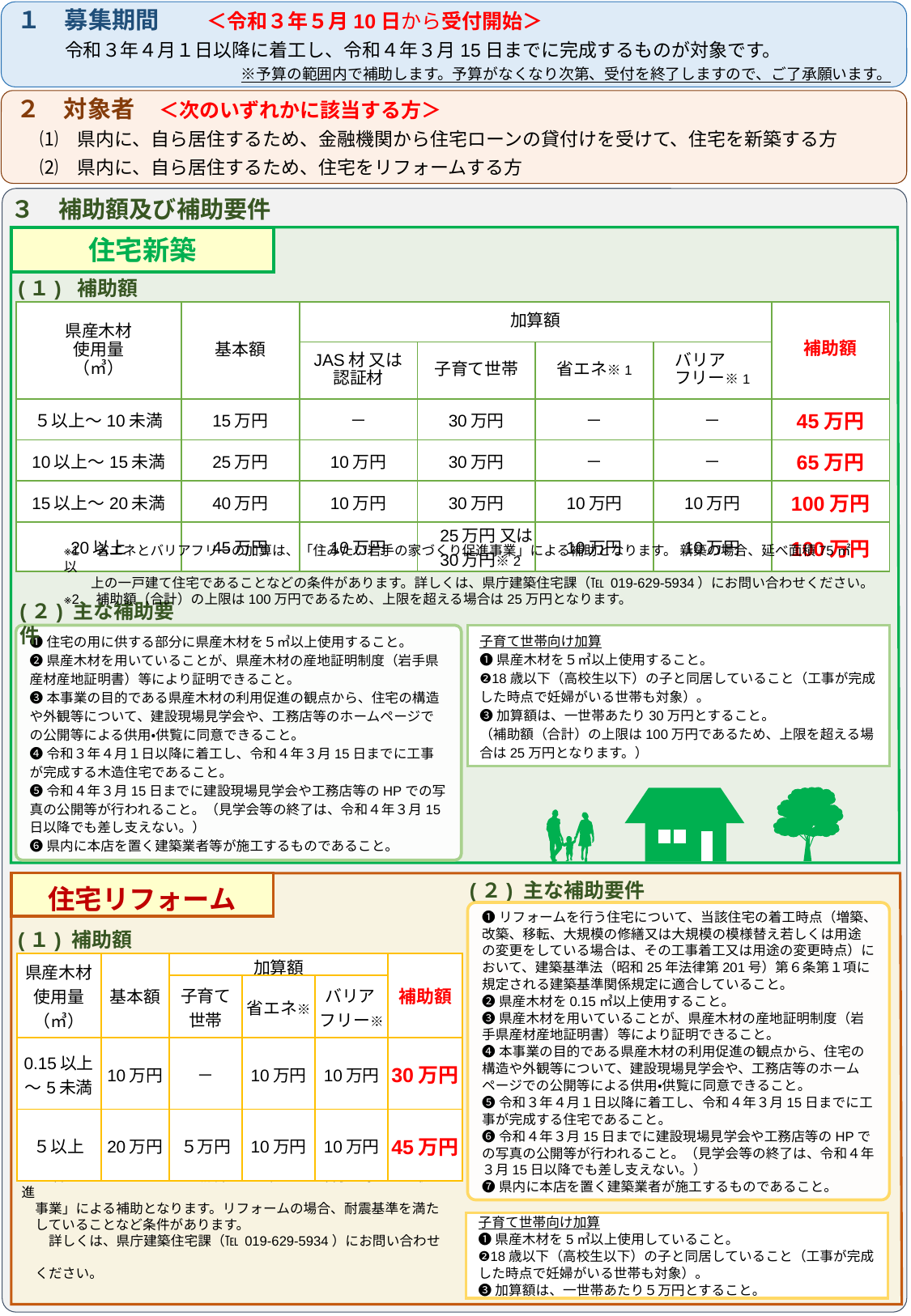

１　募集期間　　＜令和３年５月10日から受付開始＞
　　令和３年４月１日以降に着工し、令和４年３月15日までに完成するものが対象です。
　　※予算の範囲内で補助します。予算がなくなり次第、受付を終了しますので、ご了承願います。
２　対象者　＜次のいずれかに該当する方＞
　⑴　県内に、自ら居住するため、金融機関から住宅ローンの貸付けを受けて、住宅を新築する方
　⑵　県内に、自ら居住するため、住宅をリフォームする方
３　補助額及び補助要件

住宅新築
(１)  補助額
| 県産木材 使用量 （㎥） | 基本額 | 加算額 |  |  |  | 補助額 |
| --- | --- | --- | --- | --- | --- | --- |
|  |  | JAS材 又は 認証材 | 子育て世帯 | 省エネ※1 | バリア フリー※1 |  |
| ５以上～10未満 | 15万円 | － | 30万円 | － | － | 45万円 |
| 10以上～15未満 | 25万円 | 10万円 | 30万円 | － | － | 65万円 |
| 15以上～20未満 | 40万円 | 10万円 | 30万円 | 10万円 | 10万円 | 100万円 |
| 20以上 | 45万円 | 10万円 | 25万円 又は 　30万円※2 | 10万円 | 10万円 | 100万円 |
※1　省エネとバリアフリーの加算は、「住みたい岩手の家づくり促進事業」による補助となります。 新築の場合、延べ面積75㎡以
　　上の一戸建て住宅であることなどの条件があります。詳しくは、県庁建築住宅課（℡ 019-629-5934）にお問い合わせください。
※2　補助額（合計）の上限は100万円であるため、上限を超える場合は25万円となります。
(２) 主な補助要件
❶住宅の用に供する部分に県産木材を５㎥以上使用すること。
❷県産木材を用いていることが、県産木材の産地証明制度（岩手県産材産地証明書）等により証明できること。
❸本事業の目的である県産木材の利用促進の観点から、住宅の構造や外観等について、建設現場見学会や、工務店等のホームページでの公開等による供用・供覧に同意できること。
❹令和３年４月１日以降に着工し、令和４年３月15日までに工事が完成する木造住宅であること。
❺令和４年３月15日までに建設現場見学会や工務店等のHPでの写真の公開等が行われること。（見学会等の終了は、令和４年３月15日以降でも差し支えない。）
❻県内に本店を置く建築業者等が施工するものであること。
子育て世帯向け加算
❶県産木材を５㎥以上使用すること。
❷18歳以下（高校生以下）の子と同居していること（工事が完成した時点で妊婦がいる世帯も対象）。
➌加算額は、一世帯あたり30万円とすること。
（補助額（合計）の上限は100万円であるため、上限を超える場合は25万円となります。）

(２) 主な補助要件
住宅リフォーム

❶リフォームを行う住宅について、当該住宅の着工時点（増築、改築、移転、大規模の修繕又は大規模の模様替え若しくは用途の変更をしている場合は、その工事着工又は用途の変更時点）において、建築基準法（昭和25年法律第201号）第６条第１項に規定される建築基準関係規定に適合していること。
❷県産木材を0.15㎥以上使用すること。
❸県産木材を用いていることが、県産木材の産地証明制度（岩手県産材産地証明書）等により証明できること。
❹本事業の目的である県産木材の利用促進の観点から、住宅の構造や外観等について、建設現場見学会や、工務店等のホームページでの公開等による供用・供覧に同意できること。
❺令和３年４月１日以降に着工し、令和４年３月15日までに工事が完成する住宅であること。
❻令和４年３月15日までに建設現場見学会や工務店等のHPでの写真の公開等が行われること。（見学会等の終了は、令和４年３月15日以降でも差し支えない。）
❼県内に本店を置く建築業者が施工するものであること。
(１) 補助額
| 県産木材 使用量 （㎥） | 基本額 | 加算額 |  |  | 補助額 |
| --- | --- | --- | --- | --- | --- |
|  |  | 子育て 世帯 | 省エネ※ | バリア フリー※ |  |
| 0.15以上 ～5未満 | 10万円 | － | 10万円 | 10万円 | 30万円 |
| ５以上 | 20万円 | ５万円 | 10万円 | 10万円 | 45万円 |
※　省エネとバリアフリーの加算は、「住みたい岩手の家づくり促進
　事業」による補助となります。リフォームの場合、耐震基準を満た
　していることなど条件があります。
　　詳しくは、県庁建築住宅課（℡ 019-629-5934）にお問い合わせ
　ください。
子育て世帯向け加算
❶県産木材を5㎥以上使用していること。
❷18歳以下（高校生以下）の子と同居していること（工事が完成した時点で妊婦がいる世帯も対象）。
❸加算額は、一世帯あたり５万円とすること。